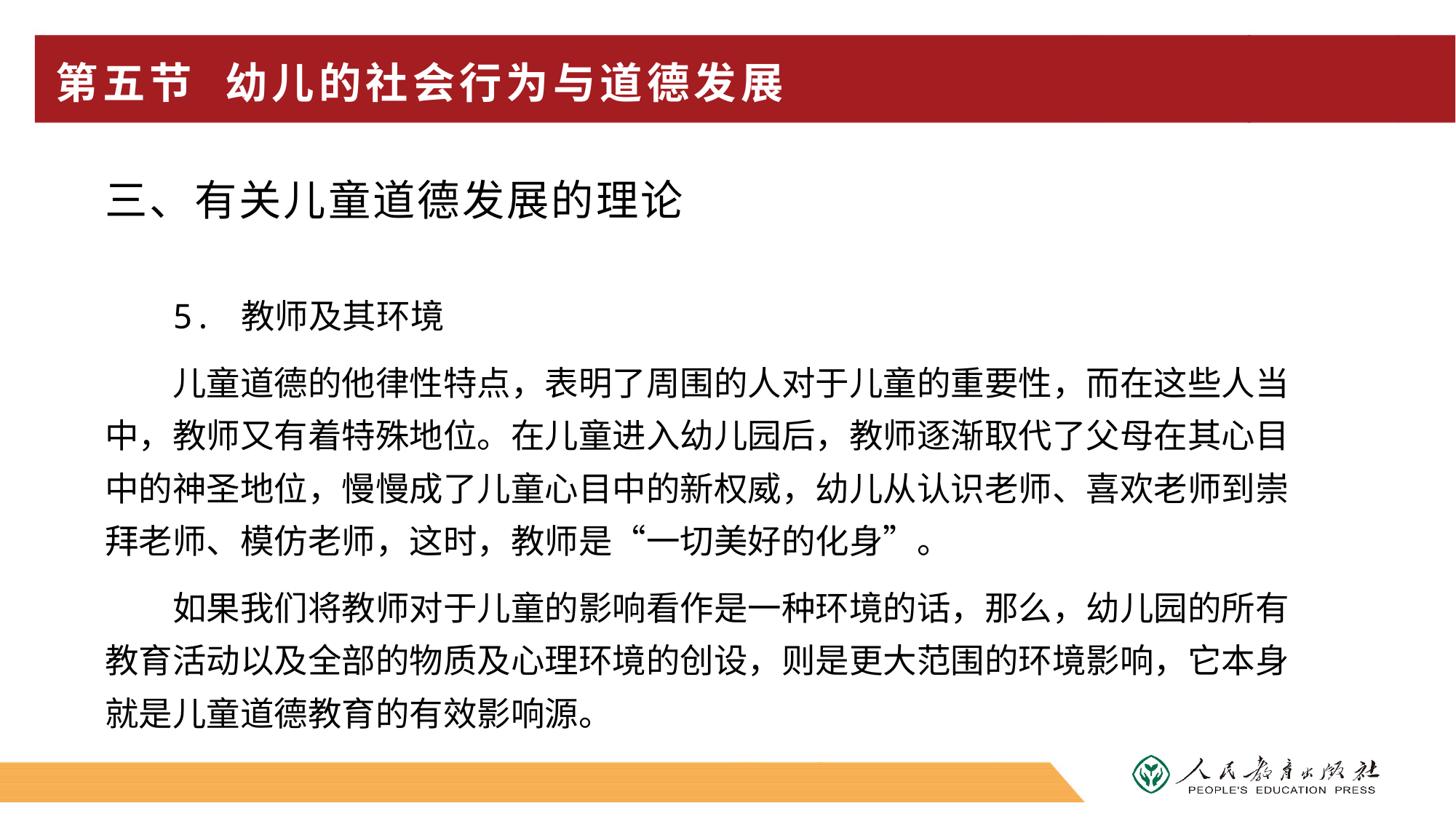

# 第五节  幼儿的社会行为与道德发展
三、有关儿童道德发展的理论
5. 教师及其环境
儿童道德的他律性特点，表明了周围的人对于儿童的重要性，而在这些人当中，教师又有着特殊地位。在儿童进入幼儿园后，教师逐渐取代了父母在其心目中的神圣地位，慢慢成了儿童心目中的新权威，幼儿从认识老师、喜欢老师到崇拜老师、模仿老师，这时，教师是“一切美好的化身”。
如果我们将教师对于儿童的影响看作是一种环境的话，那么，幼儿园的所有教育活动以及全部的物质及心理环境的创设，则是更大范围的环境影响，它本身就是儿童道德教育的有效影响源。